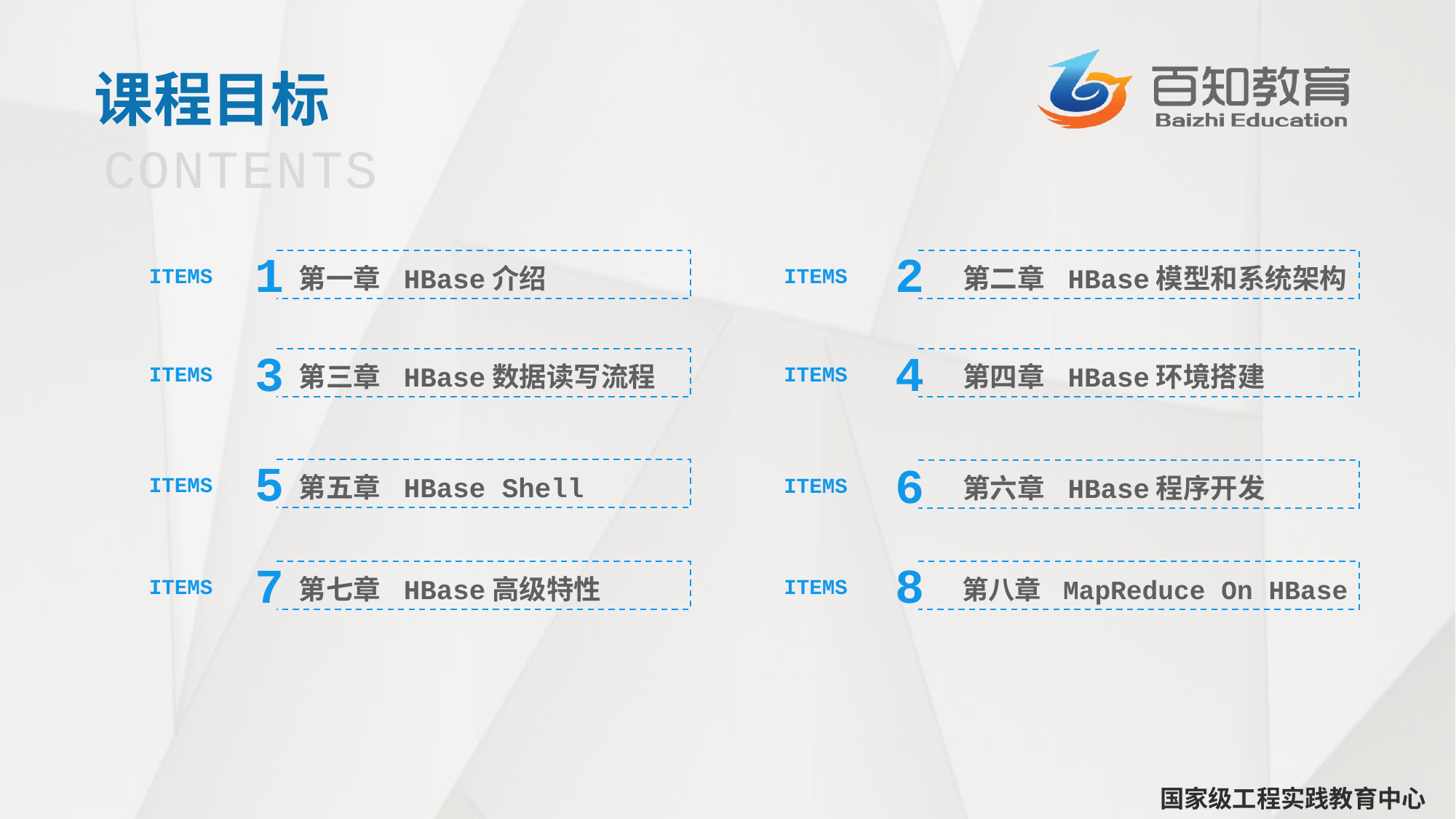

课程目标
CONTENTS
1
第一章 HBase介绍
ITEMS
2
 第二章 HBase模型和系统架构
ITEMS
3
第三章 HBase数据读写流程
ITEMS
4
 第四章 HBase环境搭建
ITEMS
5
第五章 HBase Shell
ITEMS
6
 第六章 HBase程序开发
ITEMS
7
第七章 HBase高级特性
ITEMS
8
 第八章 MapReduce On HBase
ITEMS